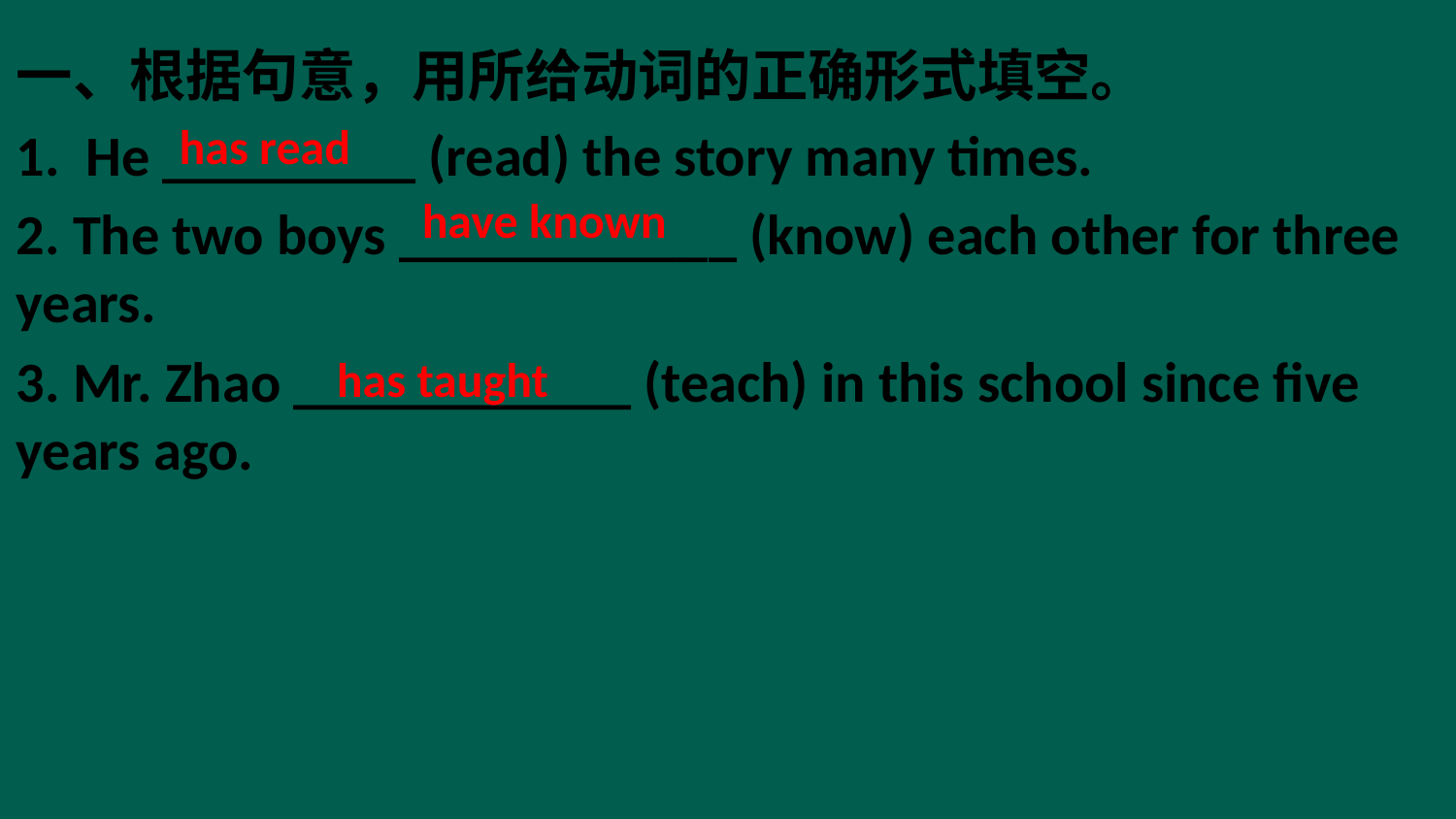

一、根据句意，用所给动词的正确形式填空。
1.  He _________ (read) the story many times.
2. The two boys ____________ (know) each other for three years.
3. Mr. Zhao ____________ (teach) in this school since five years ago.
has read
have known
has taught